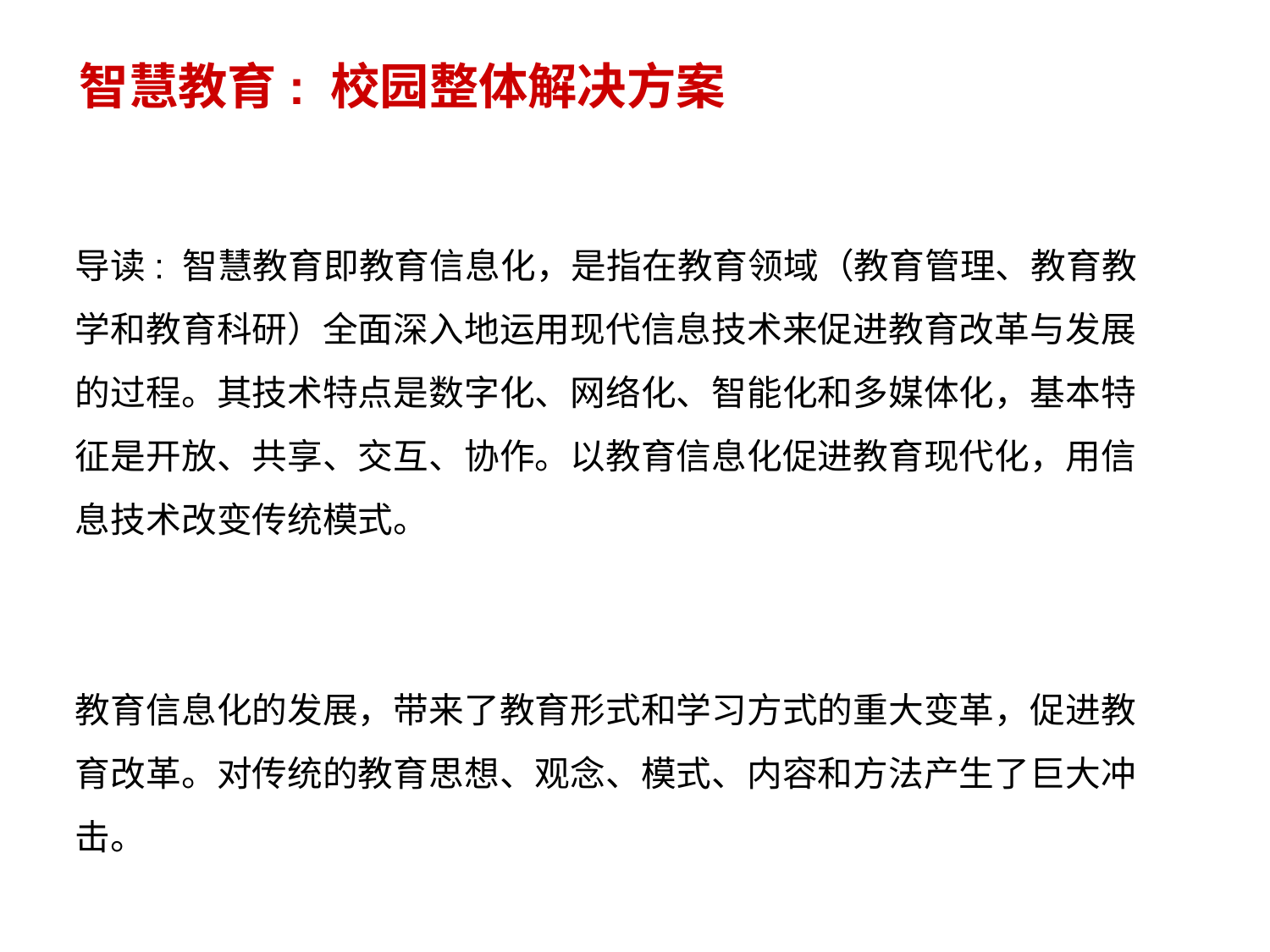

# 智慧教育: 校园整体解决方案
导读: 智慧教育即教育信息化，是指在教育领域（教育管理、教育教学和教育科研）全面深入地运用现代信息技术来促进教育改革与发展的过程。其技术特点是数字化、网络化、智能化和多媒体化，基本特征是开放、共享、交互、协作。以教育信息化促进教育现代化，用信息技术改变传统模式。

教育信息化的发展，带来了教育形式和学习方式的重大变革，促进教育改革。对传统的教育思想、观念、模式、内容和方法产生了巨大冲击。